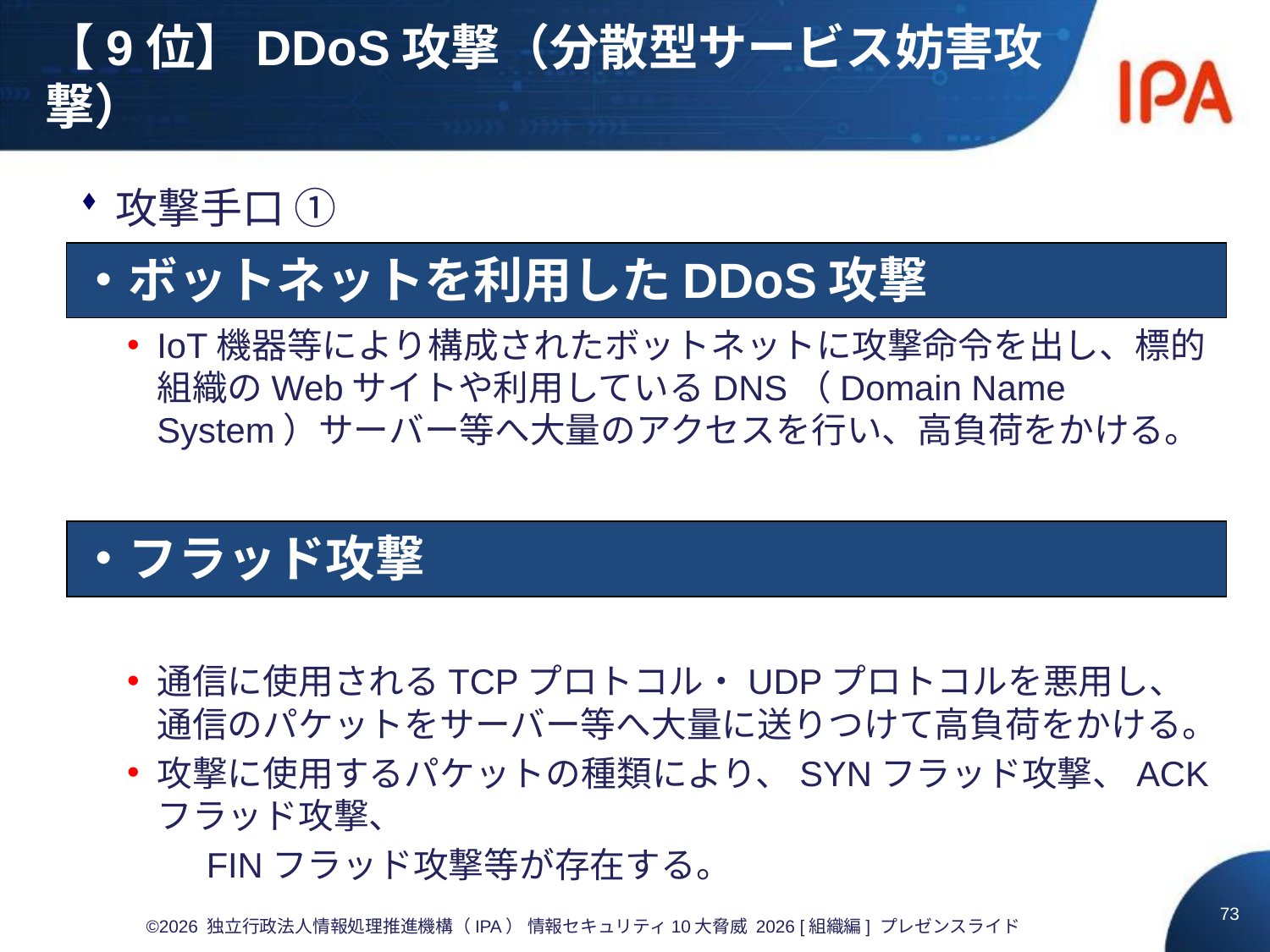

# 【9位】DDoS攻撃（分散型サービス妨害攻撃）
攻撃手口 ①

IoT機器等により構成されたボットネットに攻撃命令を出し、標的組織のWebサイトや利用しているDNS（Domain Name System）サーバー等へ大量のアクセスを行い、高負荷をかける。

通信に使用されるTCPプロトコル・UDPプロトコルを悪用し、通信のパケットをサーバー等へ大量に送りつけて高負荷をかける。
攻撃に使用するパケットの種類により、SYNフラッド攻撃、ACKフラッド攻撃、
　　FINフラッド攻撃等が存在する。

・ボットネットを利用したDDoS攻撃
・フラッド攻撃
73
©2026 独立行政法人情報処理推進機構（IPA） 情報セキュリティ10大脅威 2026 [組織編] プレゼンスライド